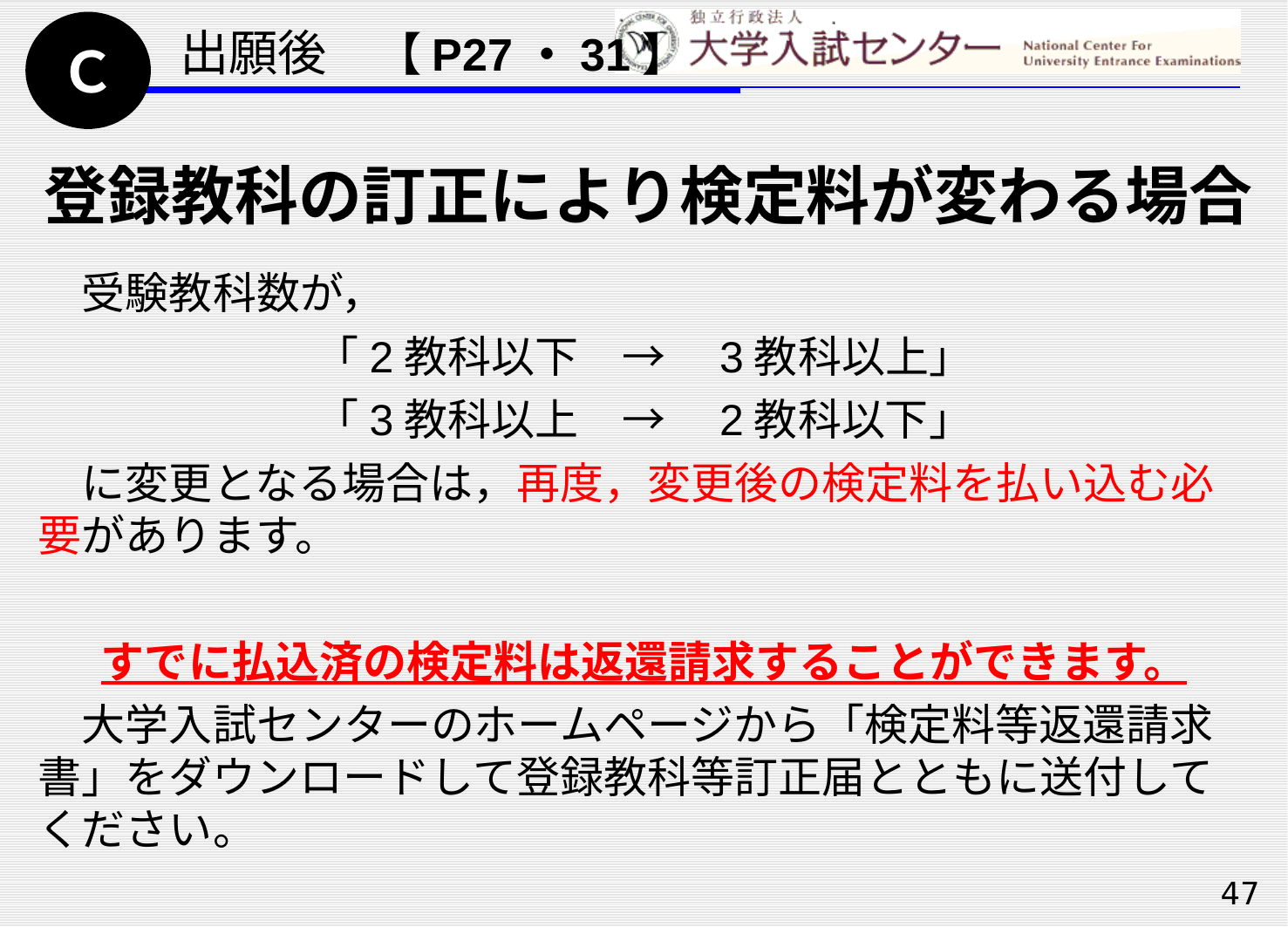

Ｃ
出願後　【P27・31】
登録教科の訂正により検定料が変わる場合
　受験教科数が，
「2教科以下　→　3教科以上」
「3教科以上　→　2教科以下」
　に変更となる場合は，再度，変更後の検定料を払い込む必要があります。

すでに払込済の検定料は返還請求することができます。
　大学入試センターのホームページから「検定料等返還請求書」をダウンロードして登録教科等訂正届とともに送付してください。

47